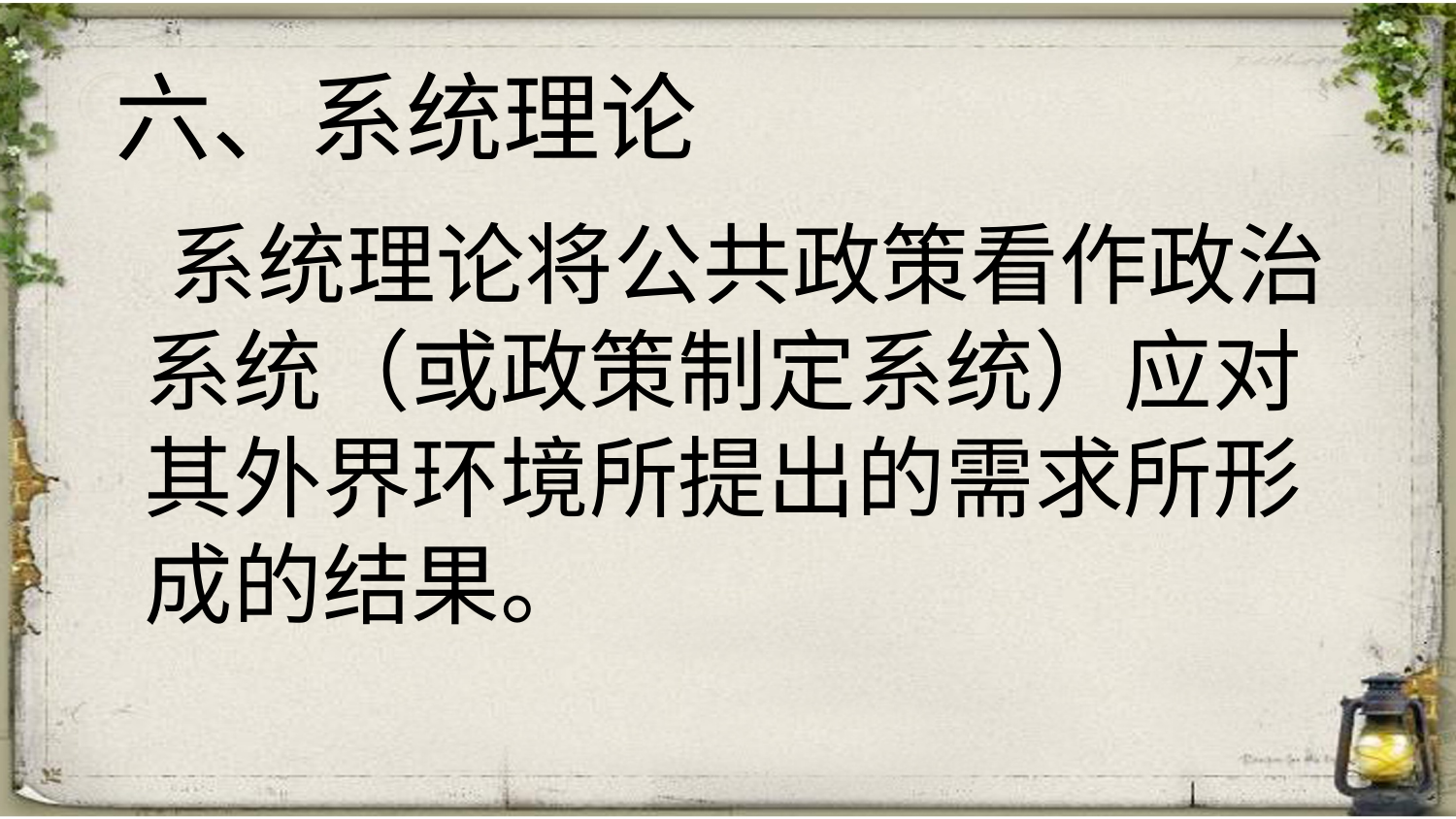

# 六、系统理论
  系统理论将公共政策看作政治系统（或政策制定系统）应对其外界环境所提出的需求所形成的结果。